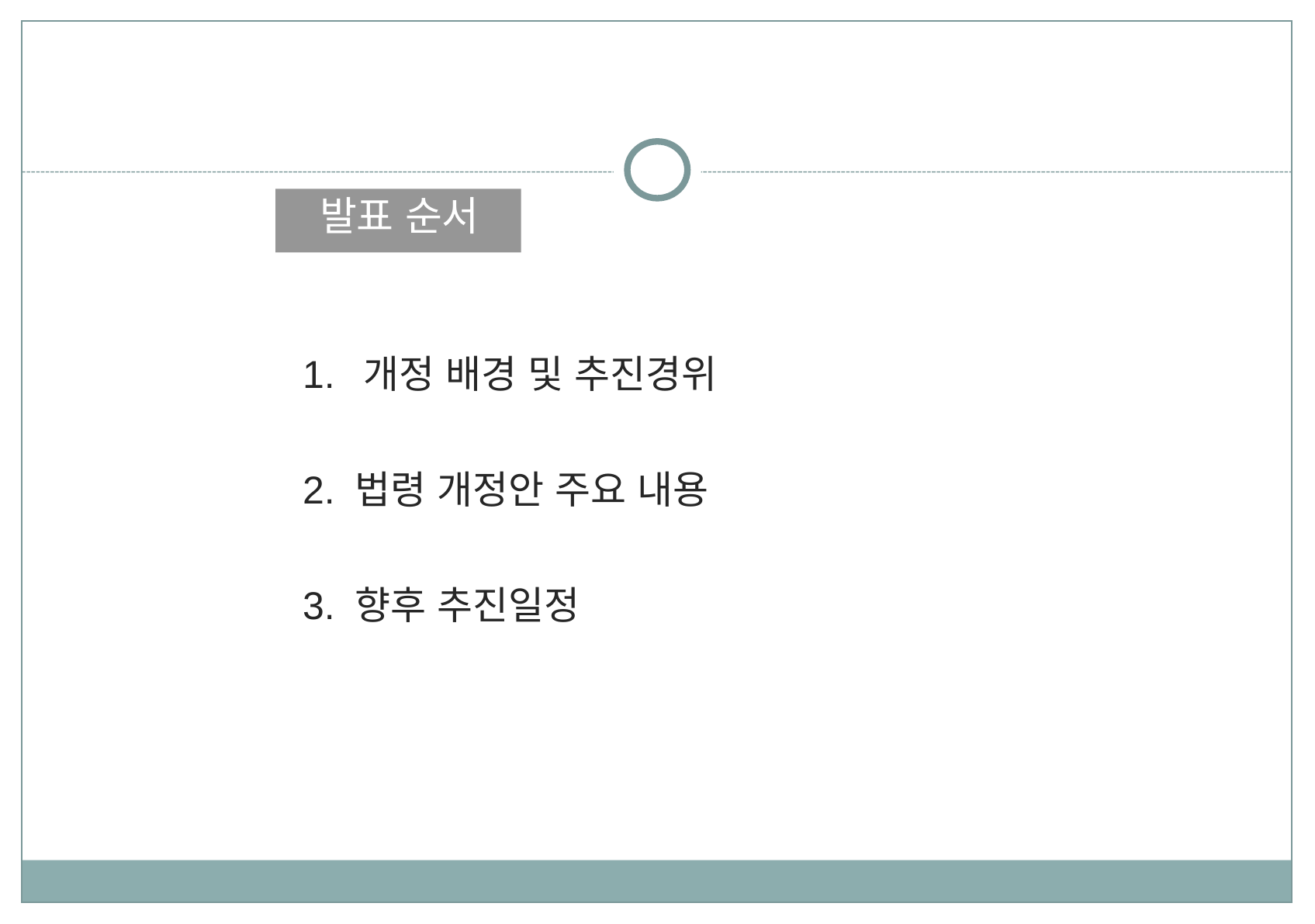

발표 순서
개정 배경 및 추진경위

2. 법령 개정안 주요 내용

3. 향후 추진일정